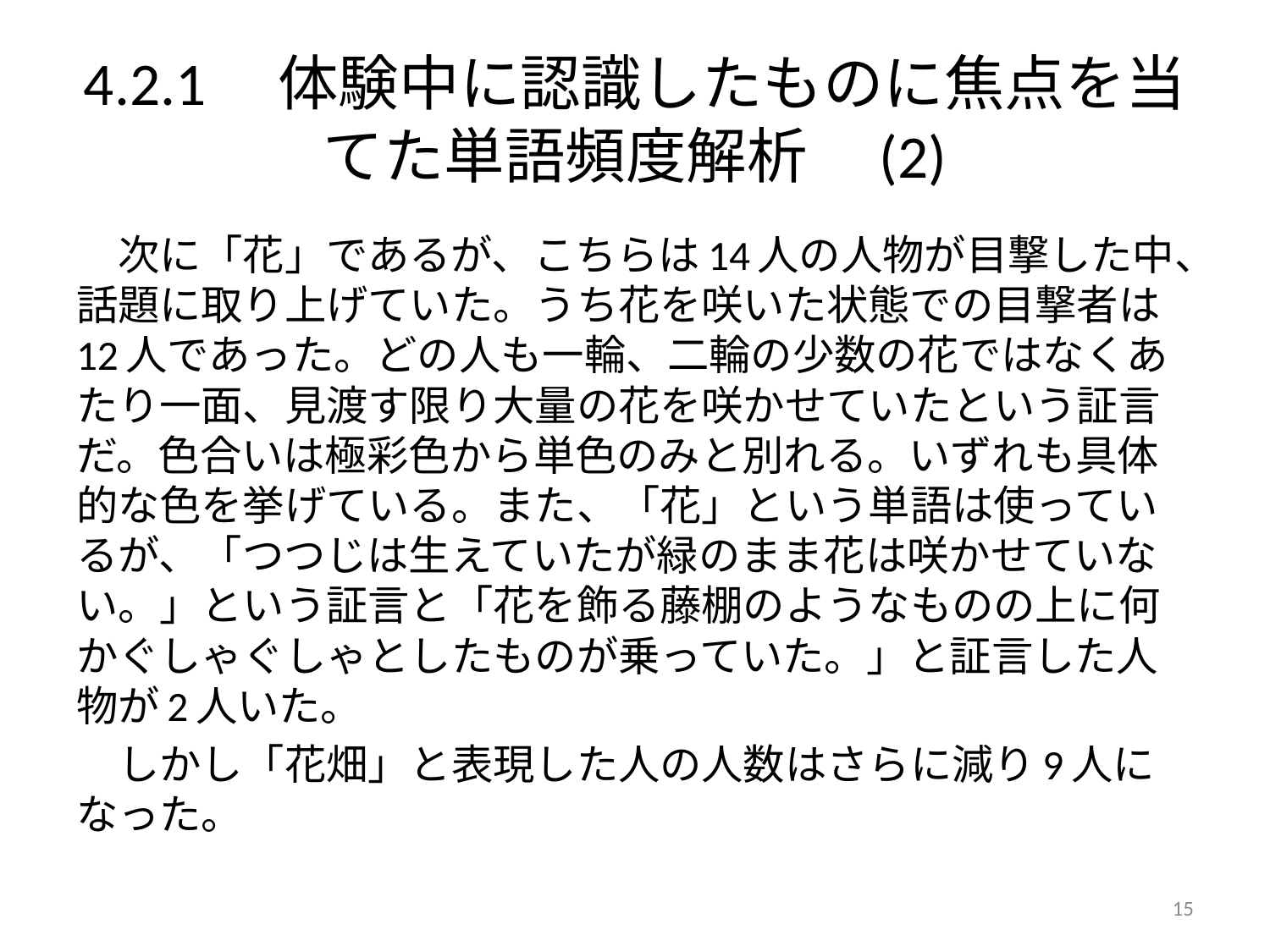

# 4.2.1　体験中に認識したものに焦点を当てた単語頻度解析　(2)
　次に「花」であるが、こちらは14人の人物が目撃した中、話題に取り上げていた。うち花を咲いた状態での目撃者は12人であった。どの人も一輪、二輪の少数の花ではなくあたり一面、見渡す限り大量の花を咲かせていたという証言だ。色合いは極彩色から単色のみと別れる。いずれも具体的な色を挙げている。また、「花」という単語は使っているが、「つつじは生えていたが緑のまま花は咲かせていない。」という証言と「花を飾る藤棚のようなものの上に何かぐしゃぐしゃとしたものが乗っていた。」と証言した人物が2人いた。
　しかし「花畑」と表現した人の人数はさらに減り9人になった。
15